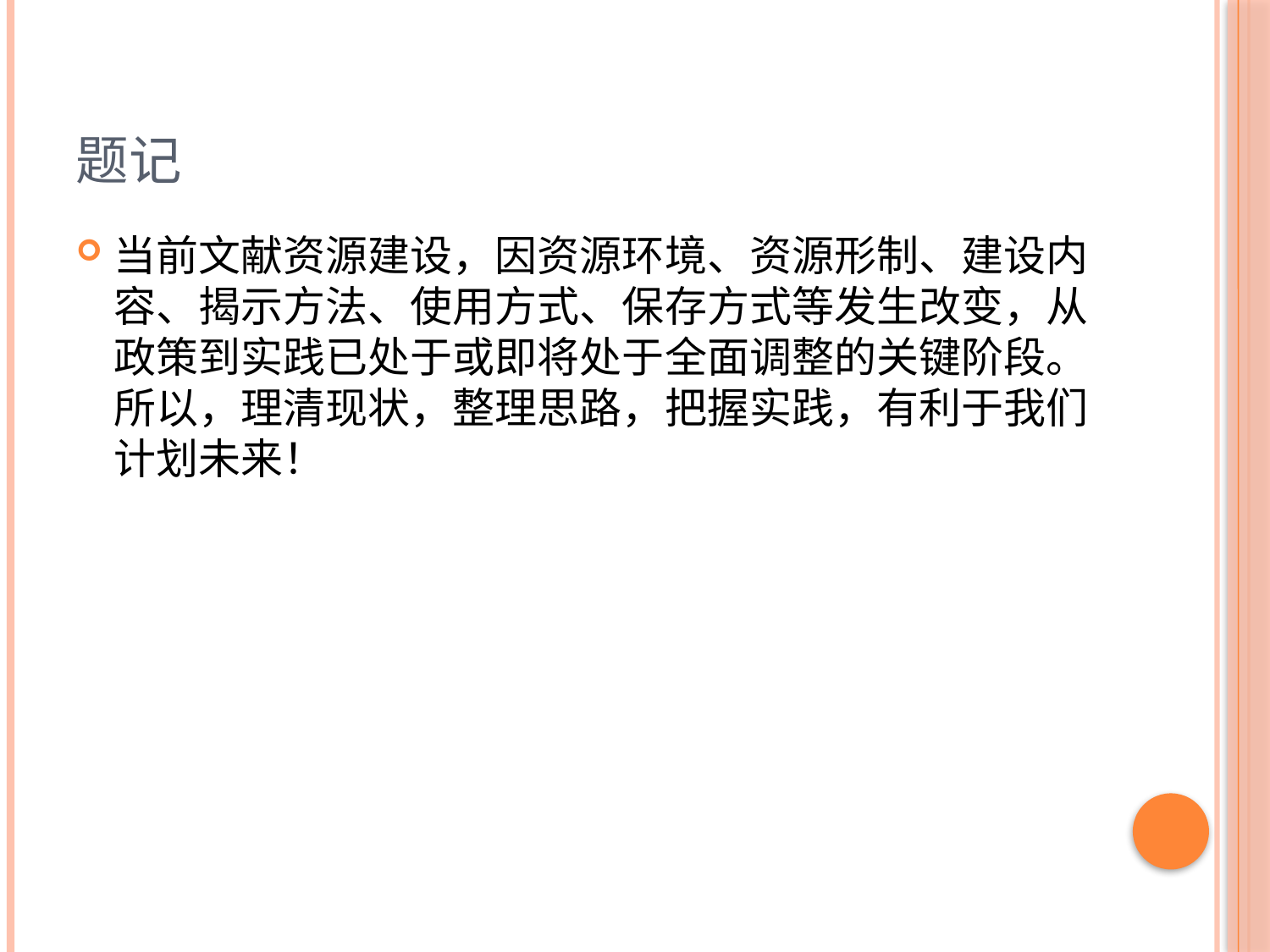

# 题记
当前文献资源建设，因资源环境、资源形制、建设内容、揭示方法、使用方式、保存方式等发生改变，从政策到实践已处于或即将处于全面调整的关键阶段。所以，理清现状，整理思路，把握实践，有利于我们计划未来！